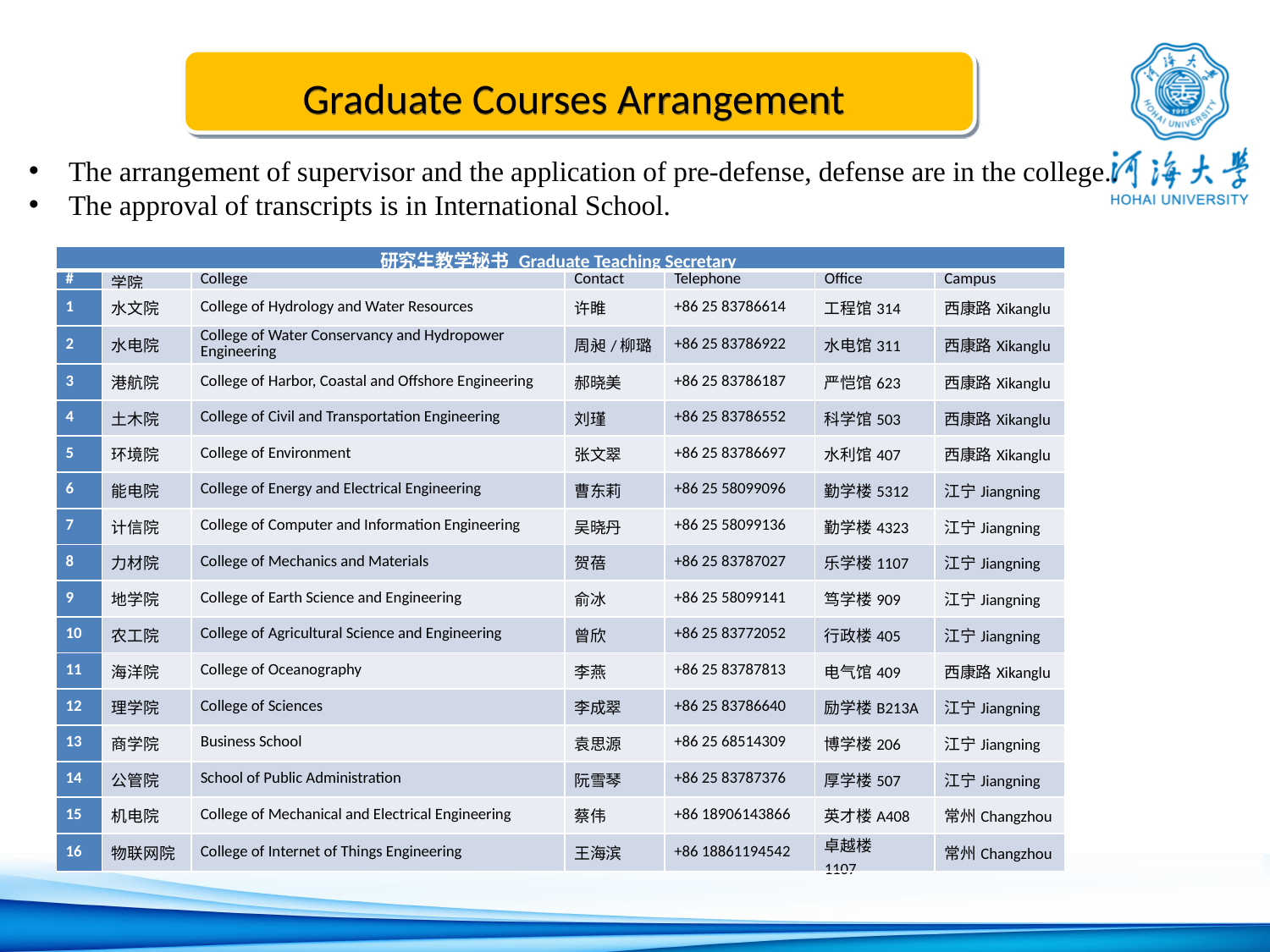

Graduate Courses Arrangement
The arrangement of supervisor and the application of pre-defense, defense are in the college..
The approval of transcripts is in International School.
| 研究生教学秘书 Graduate Teaching Secretary |  |  |  |  |  |  |
| --- | --- | --- | --- | --- | --- | --- |
| # | 学院 | College | Contact | Telephone | Office | Campus |
| 1 | 水文院 | College of Hydrology and Water Resources | 许睢 | +86 25 83786614 | 工程馆314 | 西康路Xikanglu |
| 2 | 水电院 | College of Water Conservancy and Hydropower Engineering | 周昶/柳璐 | +86 25 83786922 | 水电馆311 | 西康路Xikanglu |
| 3 | 港航院 | College of Harbor, Coastal and Offshore Engineering | 郝晓美 | +86 25 83786187 | 严恺馆623 | 西康路Xikanglu |
| 4 | 土木院 | College of Civil and Transportation Engineering | 刘瑾 | +86 25 83786552 | 科学馆503 | 西康路Xikanglu |
| 5 | 环境院 | College of Environment | 张文翠 | +86 25 83786697 | 水利馆407 | 西康路Xikanglu |
| 6 | 能电院 | College of Energy and Electrical Engineering | 曹东莉 | +86 25 58099096 | 勤学楼5312 | 江宁Jiangning |
| 7 | 计信院 | College of Computer and Information Engineering | 吴晓丹 | +86 25 58099136 | 勤学楼4323 | 江宁Jiangning |
| 8 | 力材院 | College of Mechanics and Materials | 贺蓓 | +86 25 83787027 | 乐学楼1107 | 江宁Jiangning |
| 9 | 地学院 | College of Earth Science and Engineering | 俞冰 | +86 25 58099141 | 笃学楼909 | 江宁Jiangning |
| 10 | 农工院 | College of Agricultural Science and Engineering | 曾欣 | +86 25 83772052 | 行政楼405 | 江宁Jiangning |
| 11 | 海洋院 | College of Oceanography | 李燕 | +86 25 83787813 | 电气馆409 | 西康路Xikanglu |
| 12 | 理学院 | College of Sciences | 李成翠 | +86 25 83786640 | 励学楼B213A | 江宁Jiangning |
| 13 | 商学院 | Business School | 袁思源 | +86 25 68514309 | 博学楼206 | 江宁Jiangning |
| 14 | 公管院 | School of Public Administration | 阮雪琴 | +86 25 83787376 | 厚学楼507 | 江宁Jiangning |
| 15 | 机电院 | College of Mechanical and Electrical Engineering | 蔡伟 | +86 18906143866 | 英才楼A408 | 常州Changzhou |
| 16 | 物联网院 | College of Internet of Things Engineering | 王海滨 | +86 18861194542 | 卓越楼1107 | 常州Changzhou |